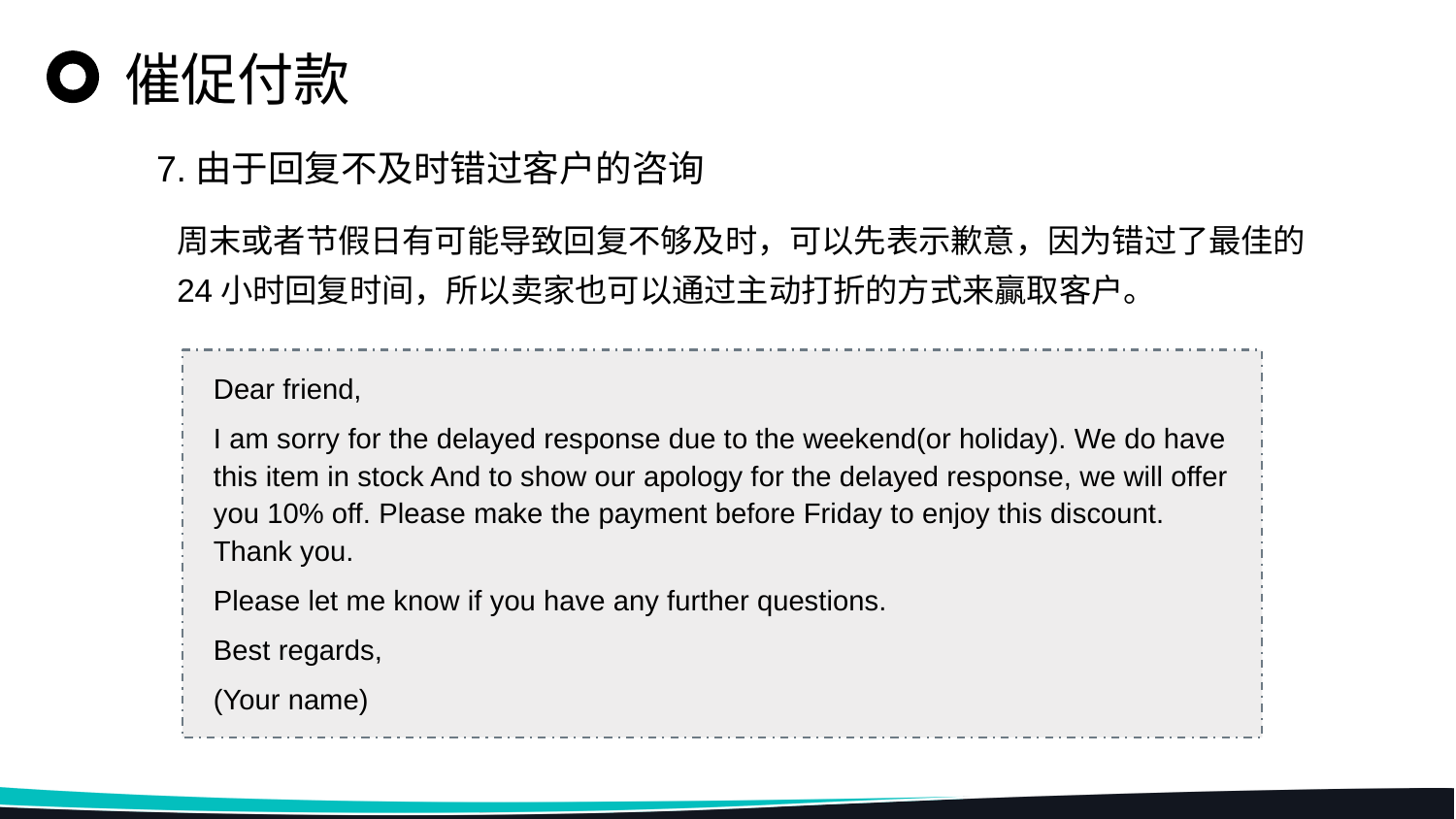

催促付款
7.由于回复不及时错过客户的咨询
周末或者节假日有可能导致回复不够及时，可以先表示歉意，因为错过了最佳的24小时回复时间，所以卖家也可以通过主动打折的方式来贏取客户。

Dear friend,
I am sorry for the delayed response due to the weekend(or holiday). We do have this item in stock And to show our apology for the delayed response, we will offer you 10% off. Please make the payment before Friday to enjoy this discount. Thank you.
Please let me know if you have any further questions.
Best regards,
(Your name)